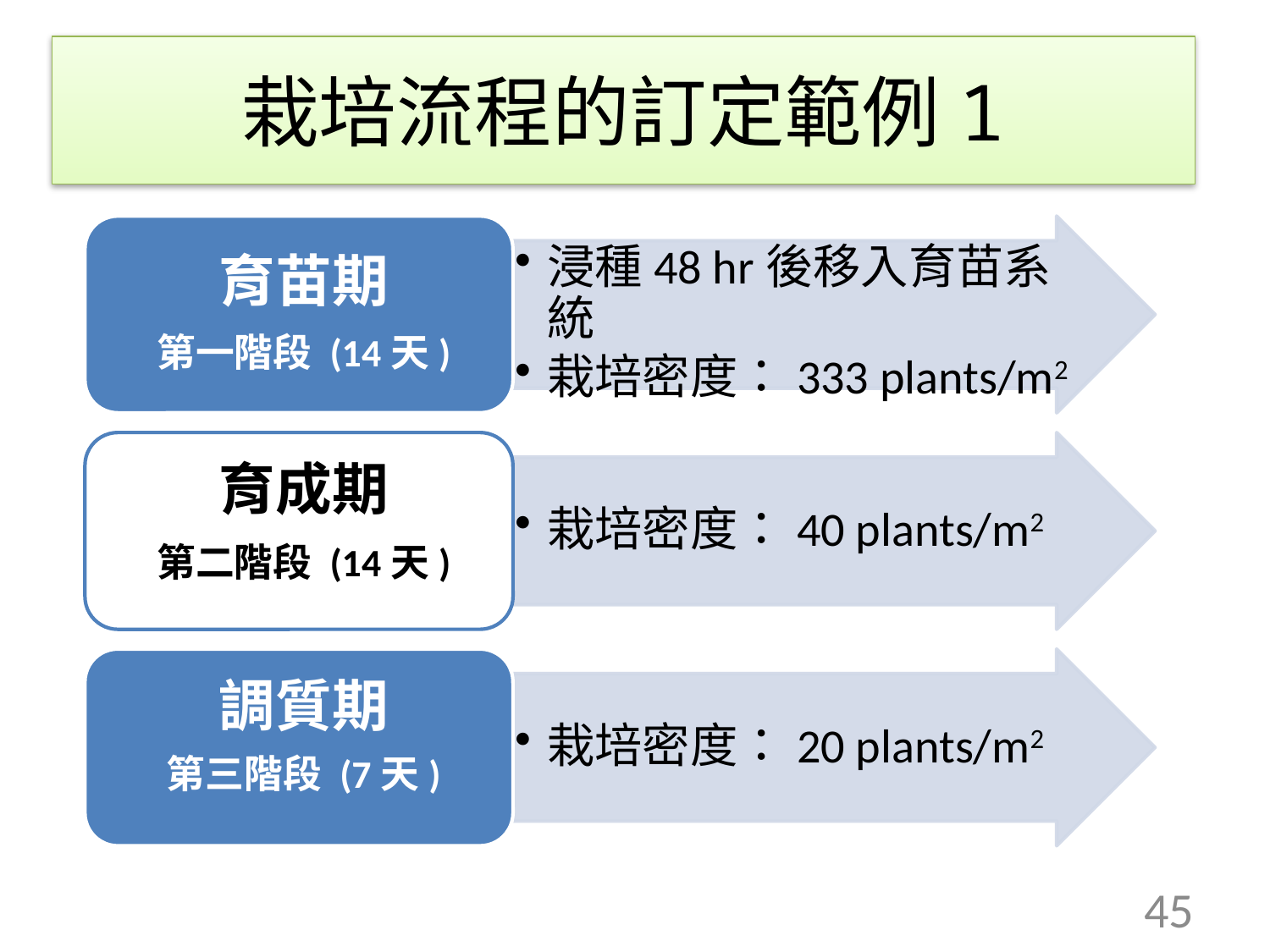

# 栽培流程的訂定範例1
浸種48 hr後移入育苗系統
栽培密度：333 plants/m2
育苗期
第一階段 (14天)
栽培密度：40 plants/m2
育成期
第二階段 (14天)
栽培密度：20 plants/m2
調質期
第三階段 (7天)
45